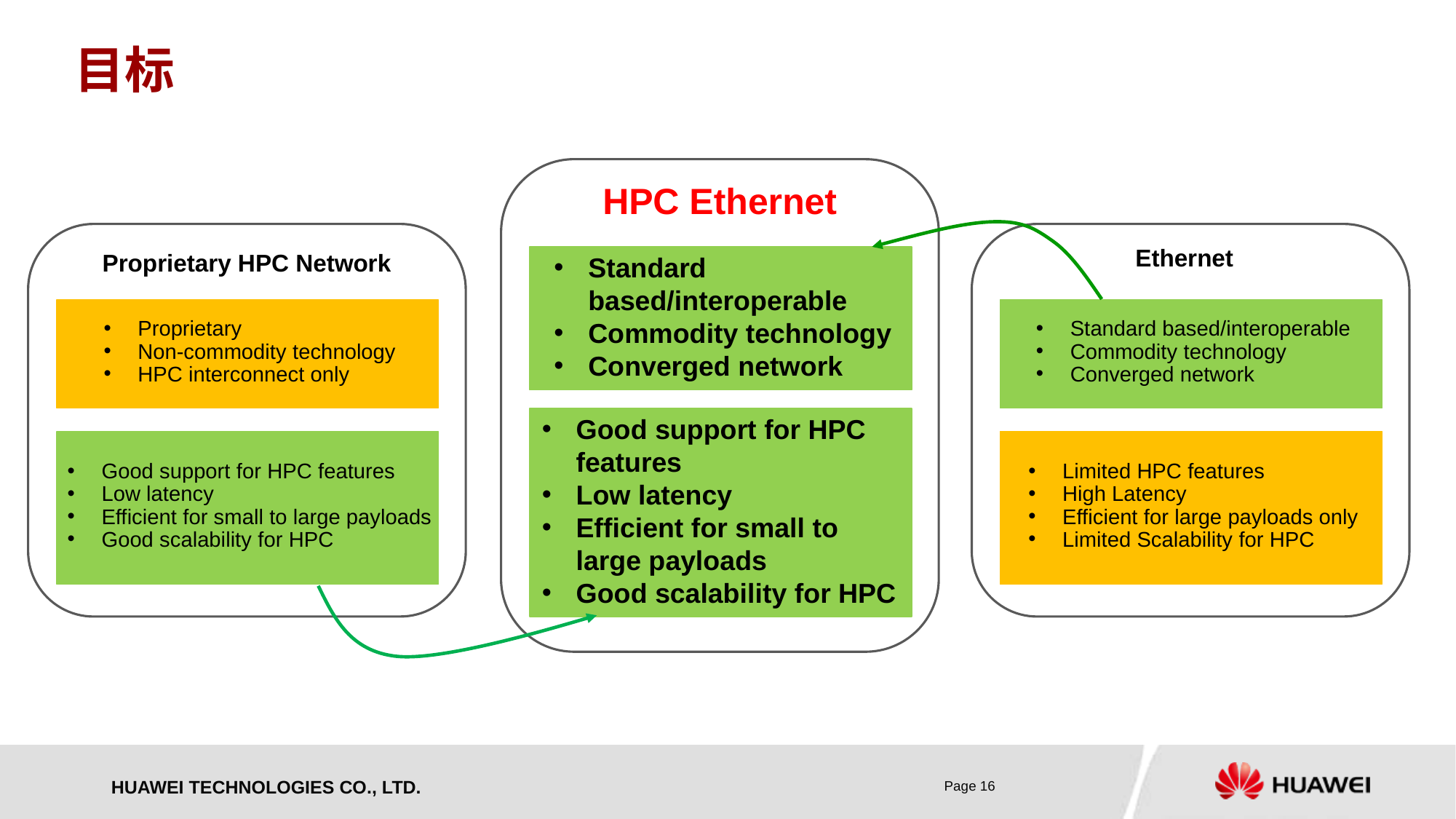

# 目标

HPC Ethernet

Ethernet
Proprietary HPC Network
Standard based/interoperable
Commodity technology
Converged network
Proprietary
Non-commodity technology
HPC interconnect only
Standard based/interoperable
Commodity technology
Converged network
Good support for HPC features
Low latency
Efficient for small to large payloads
Good scalability for HPC
Good support for HPC features
Low latency
Efficient for small to large payloads
Good scalability for HPC
Limited HPC features
High Latency
Efficient for large payloads only
Limited Scalability for HPC